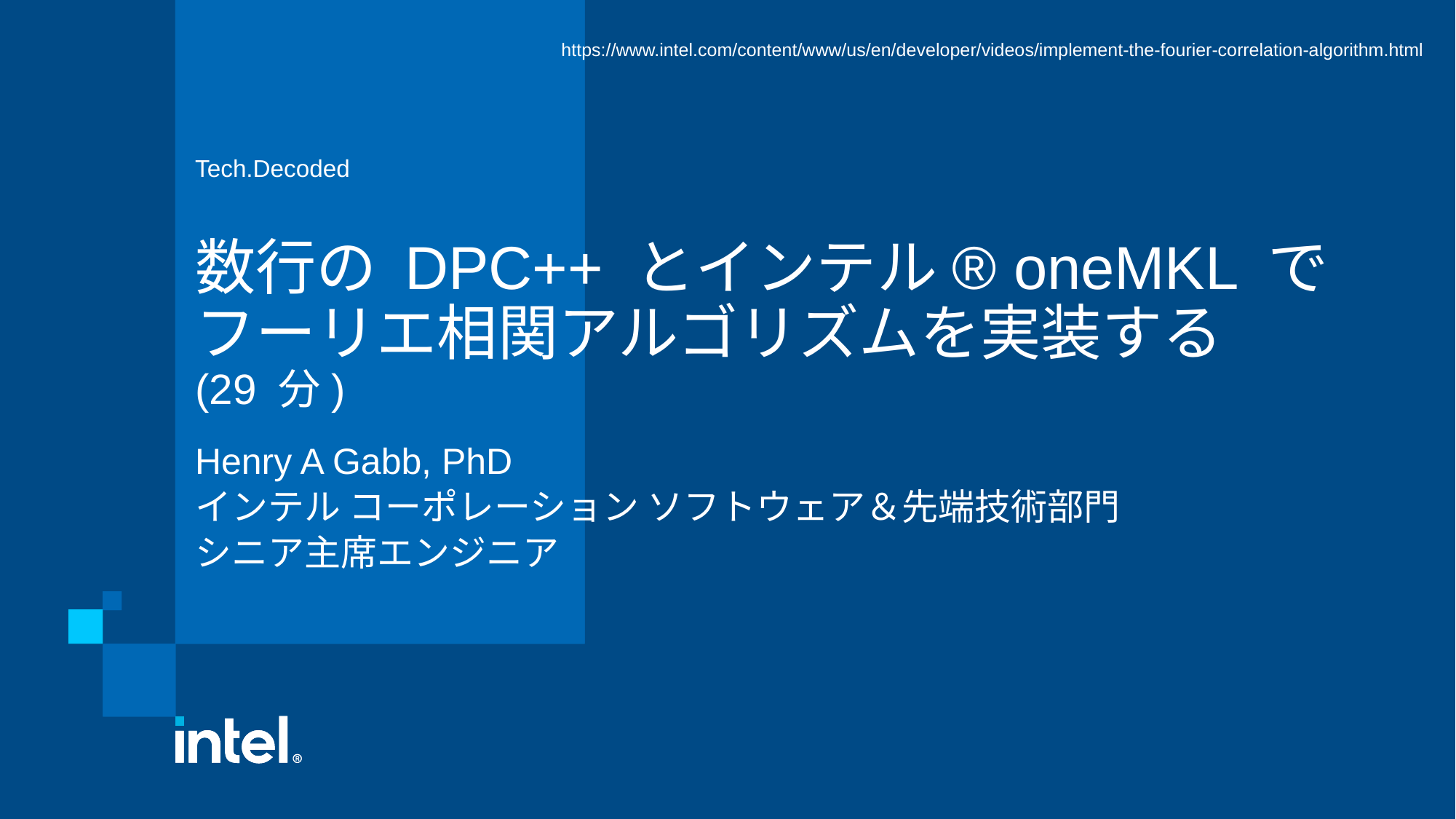

https://www.intel.com/content/www/us/en/developer/videos/implement-the-fourier-correlation-algorithm.html
Tech.Decoded
# 数行の DPC++ とインテル® oneMKL でフーリエ相関アルゴリズムを実装する (29 分)
Henry A Gabb, PhD
インテル コーポレーション ソフトウェア＆先端技術部門
シニア主席エンジニア